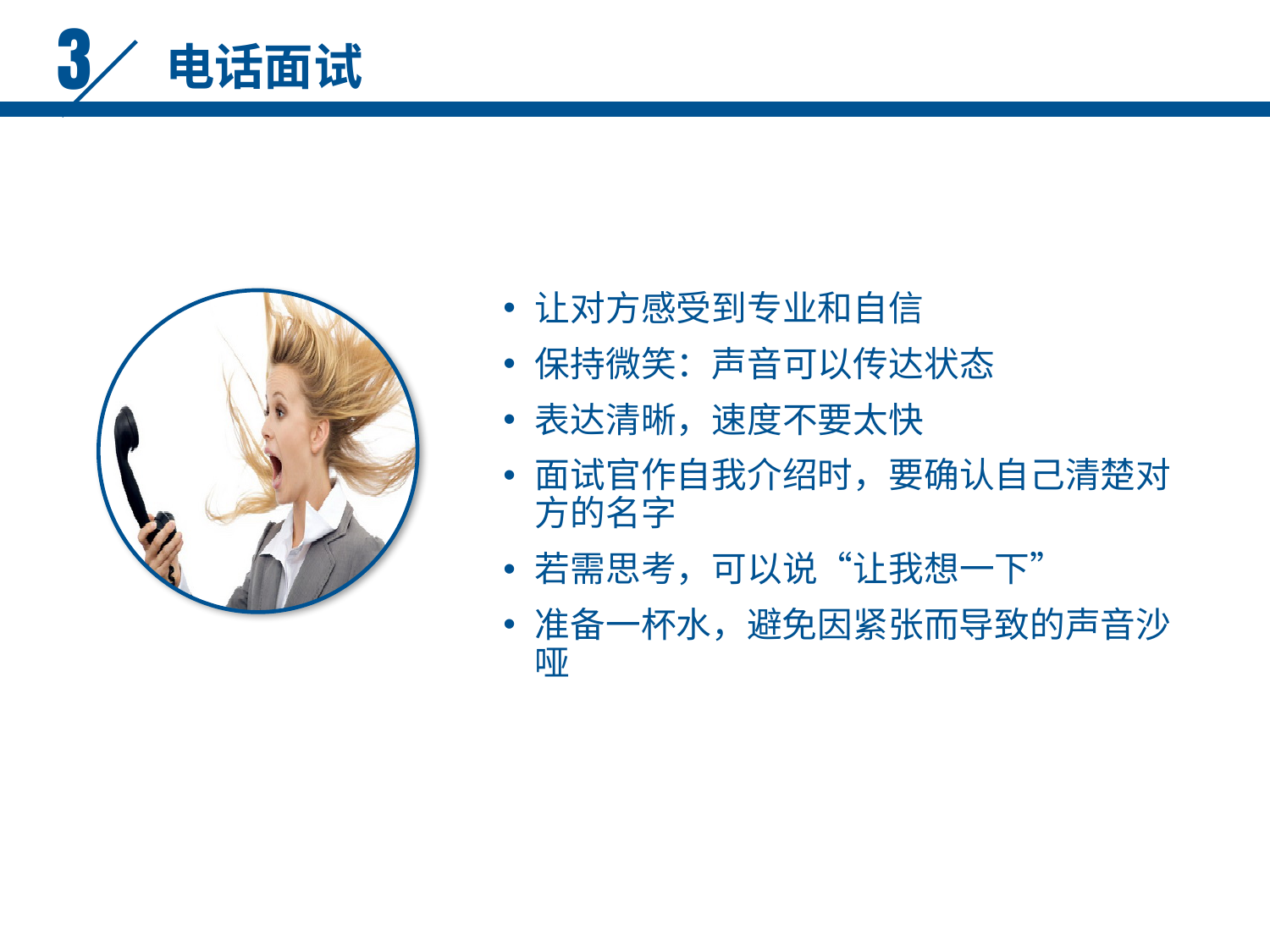

3
电话面试

让对方感受到专业和自信
保持微笑：声音可以传达状态
表达清晰，速度不要太快
面试官作自我介绍时，要确认自己清楚对方的名字
若需思考，可以说“让我想一下”
准备一杯水，避免因紧张而导致的声音沙哑